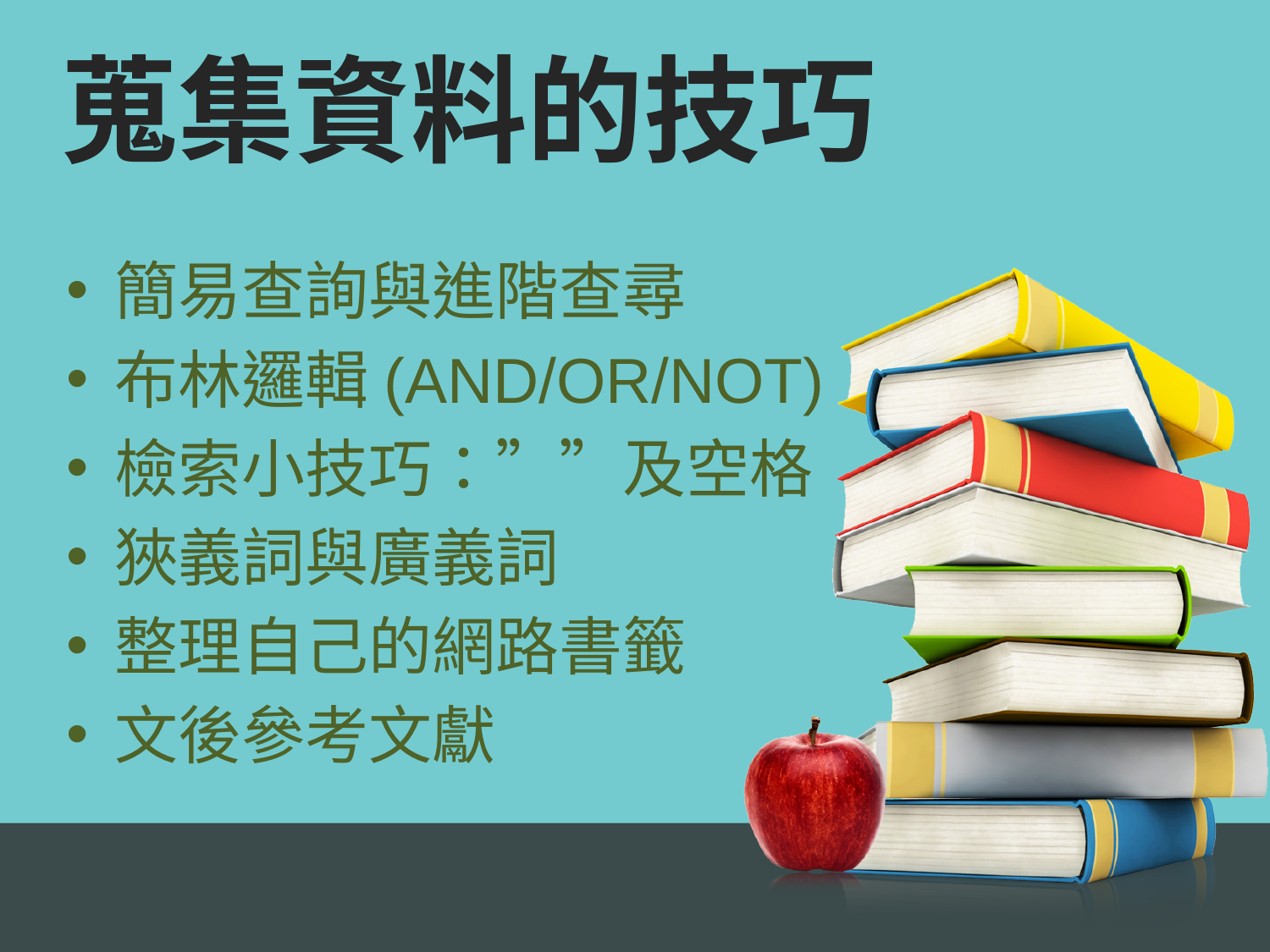

蒐集資料的技巧
簡易查詢與進階查尋
布林邏輯(AND/OR/NOT)
檢索小技巧：””及空格
狹義詞與廣義詞
整理自己的網路書籤
文後參考文獻